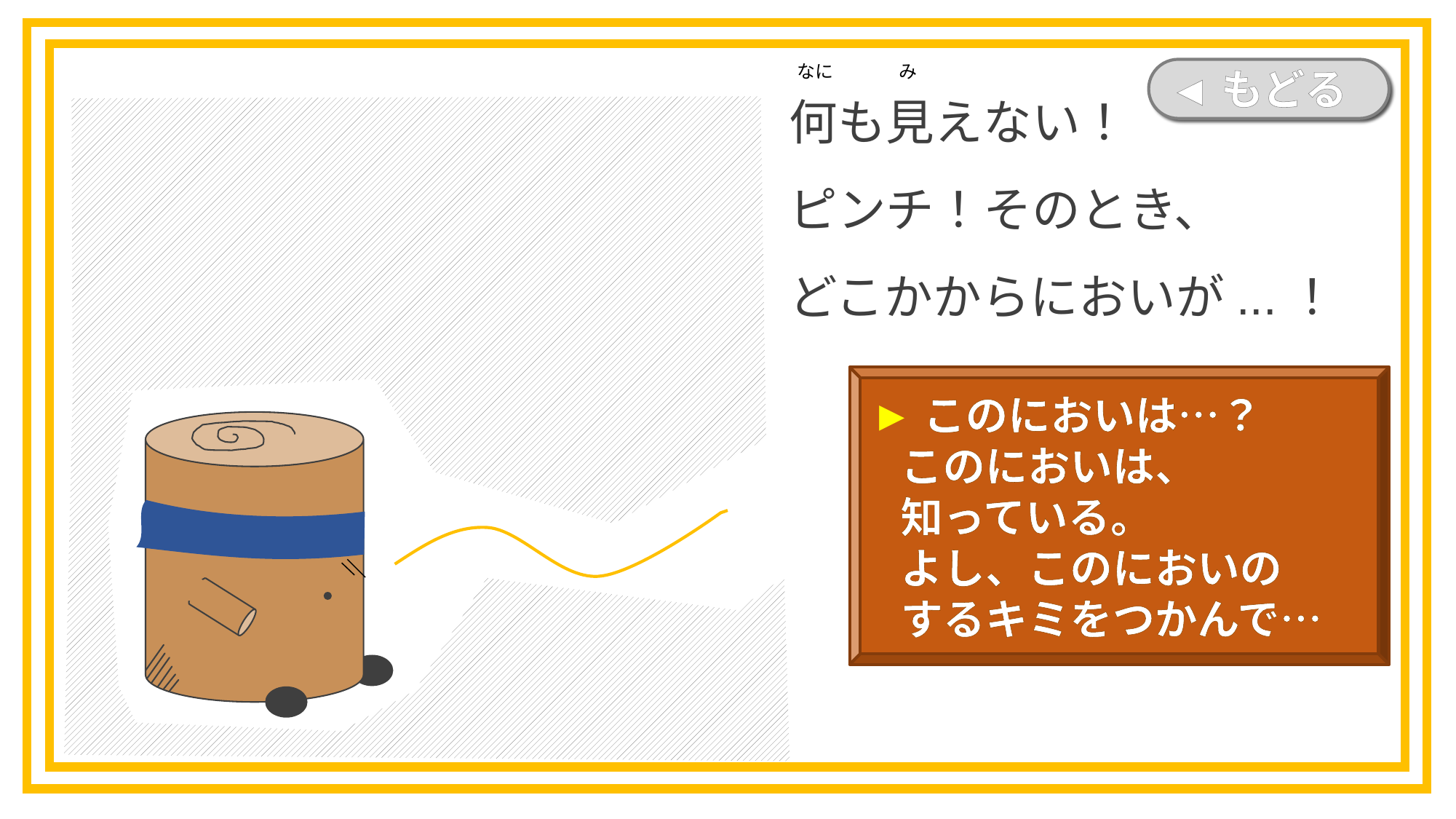

なに
み
何も見えない！
ピンチ！そのとき、
どこかからにおいが...！
◄もどる

►このにおいは…？
  このにおいは、
  知っている。
  よし、このにおいの
  するキミをつかんで…